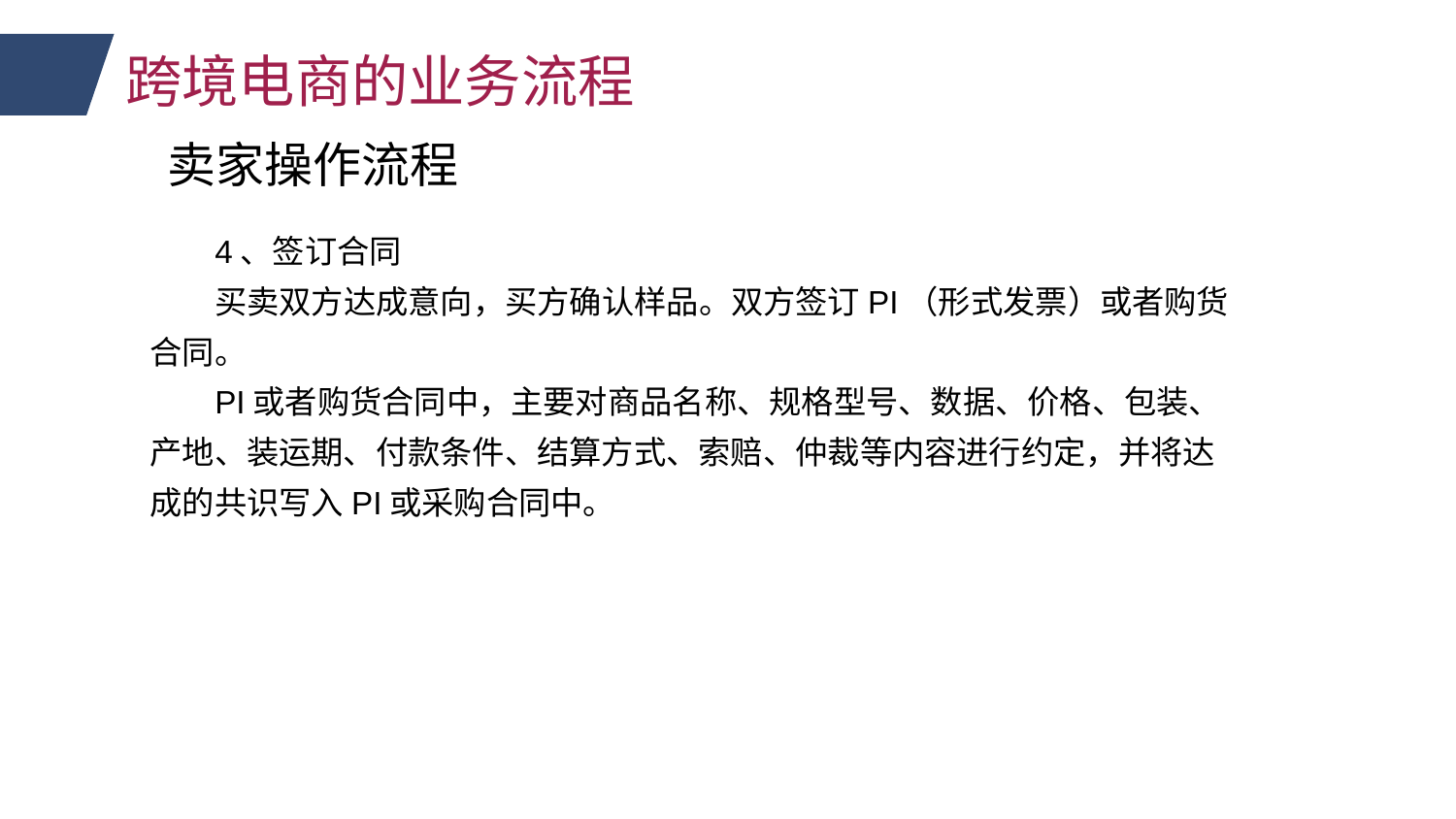

跨境电商的业务流程
卖家操作流程
4、签订合同
买卖双方达成意向，买方确认样品。双方签订PI（形式发票）或者购货合同。
PI或者购货合同中，主要对商品名称、规格型号、数据、价格、包装、产地、装运期、付款条件、结算方式、索赔、仲裁等内容进行约定，并将达成的共识写入PI或采购合同中。